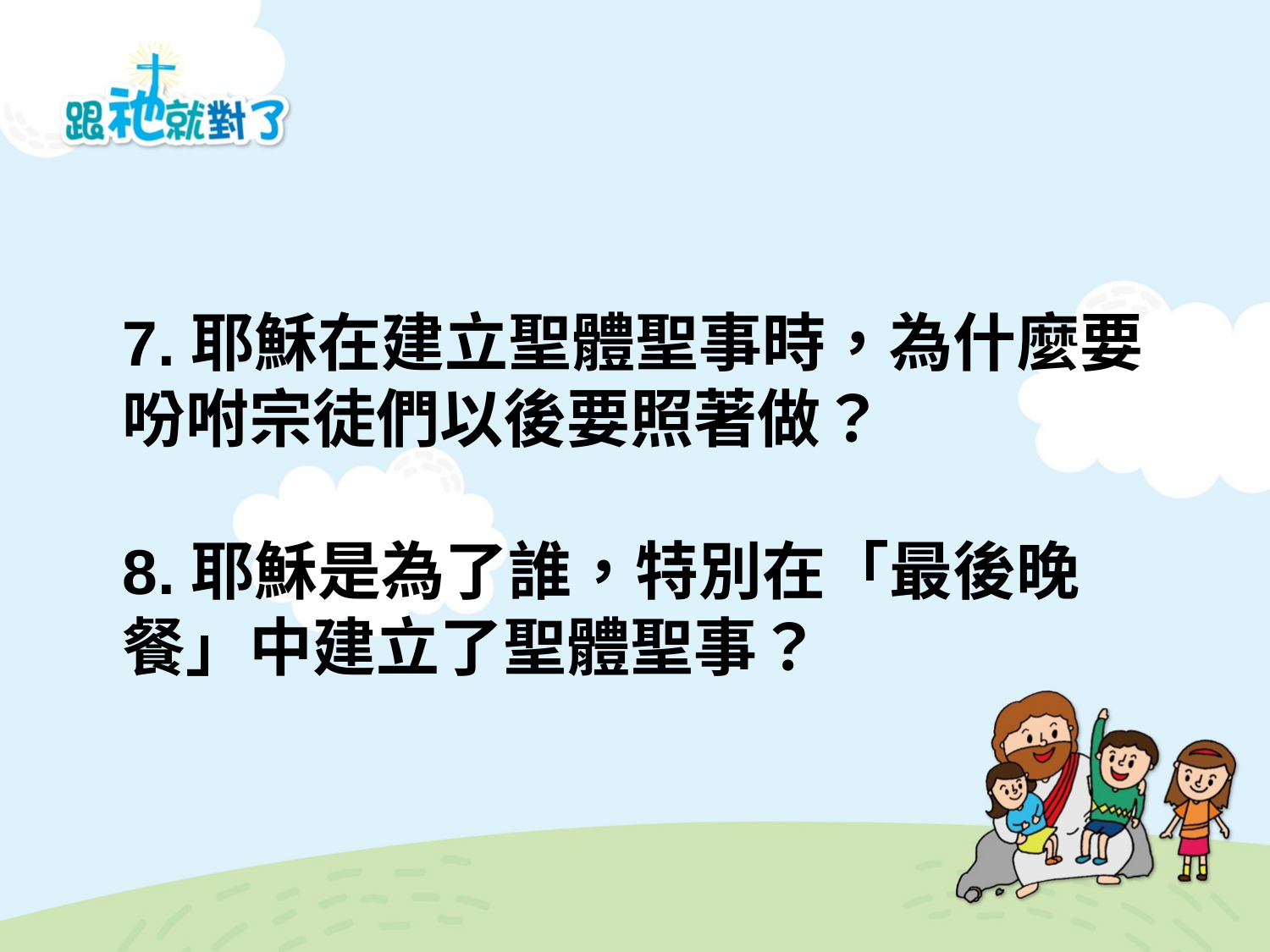

7.耶穌在建立聖體聖事時，為什麼要吩咐宗徒們以後要照著做？

8.耶穌是為了誰，特別在「最後晚餐」中建立了聖體聖事？